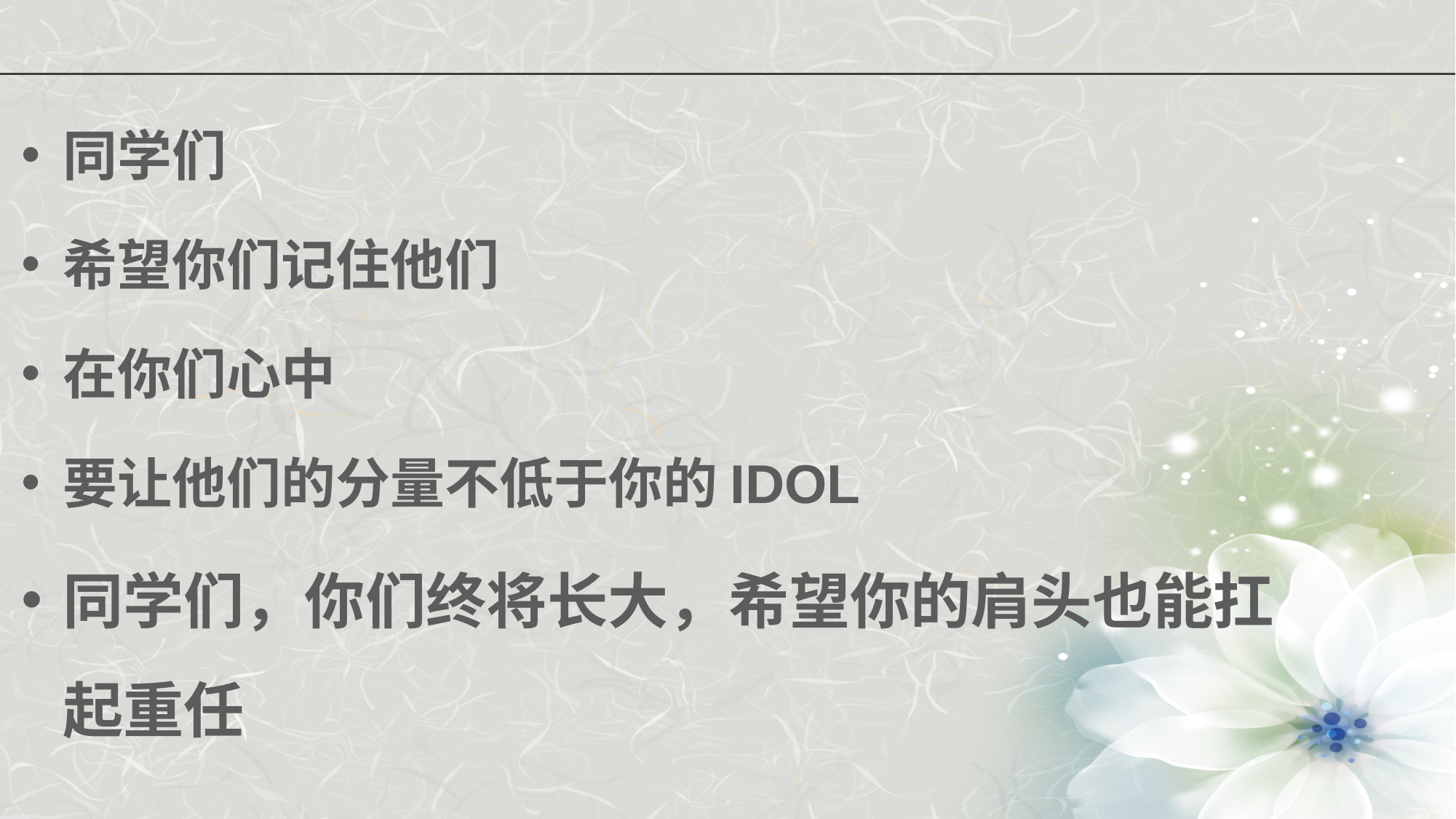

同学们
希望你们记住他们
在你们心中
要让他们的分量不低于你的IDOL
同学们，你们终将长大，希望你的肩头也能扛起重任